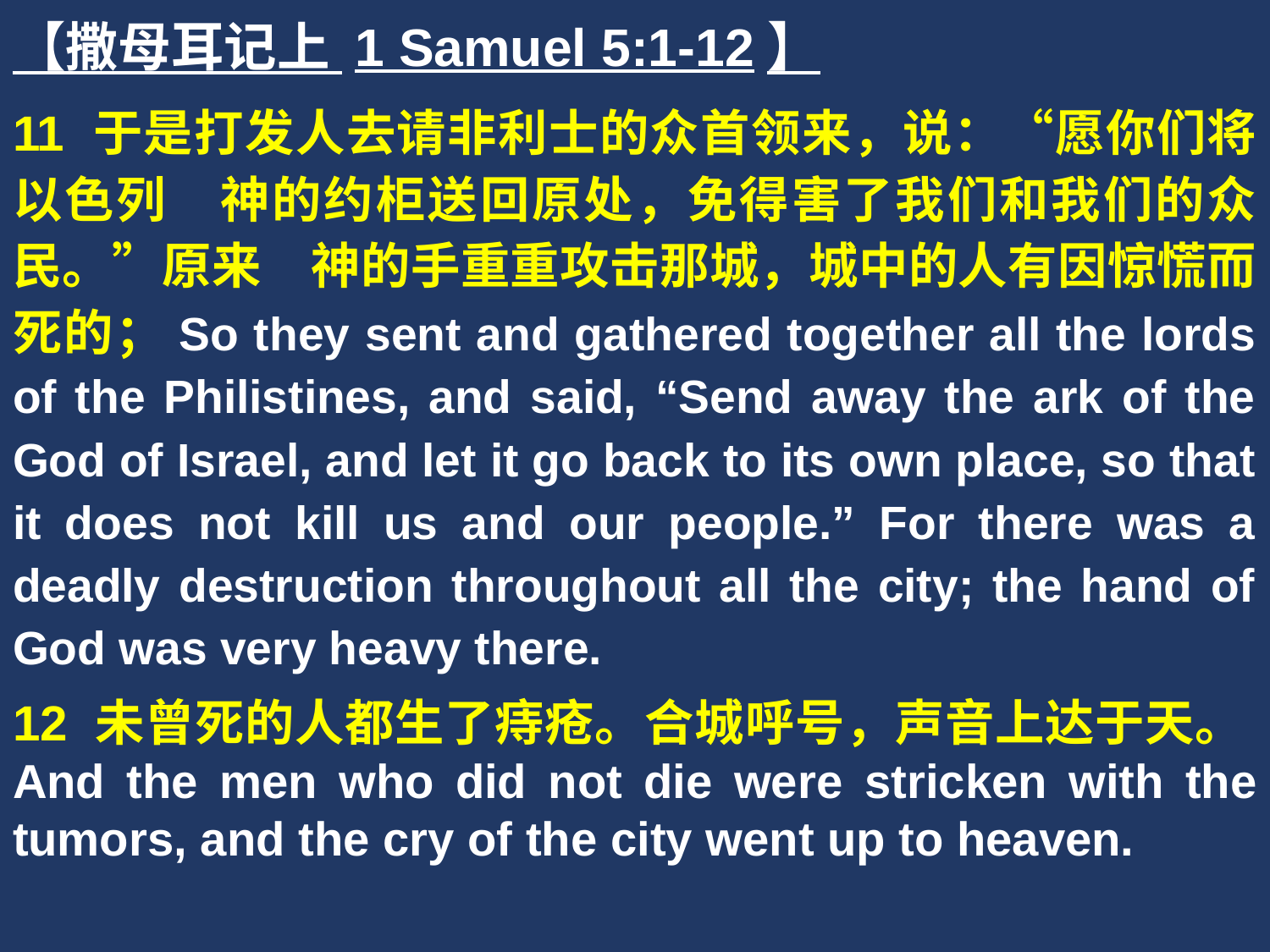

【撒母耳记上 1 Samuel 5:1-12】
11 于是打发人去请非利士的众首领来，说：“愿你们将以色列　神的约柜送回原处，免得害了我们和我们的众民。”原来　神的手重重攻击那城，城中的人有因惊慌而死的；So they sent and gathered together all the lords of the Philistines, and said, “Send away the ark of the God of Israel, and let it go back to its own place, so that it does not kill us and our people.” For there was a deadly destruction throughout all the city; the hand of God was very heavy there.
12 未曾死的人都生了痔疮。合城呼号，声音上达于天。And the men who did not die were stricken with the tumors, and the cry of the city went up to heaven.